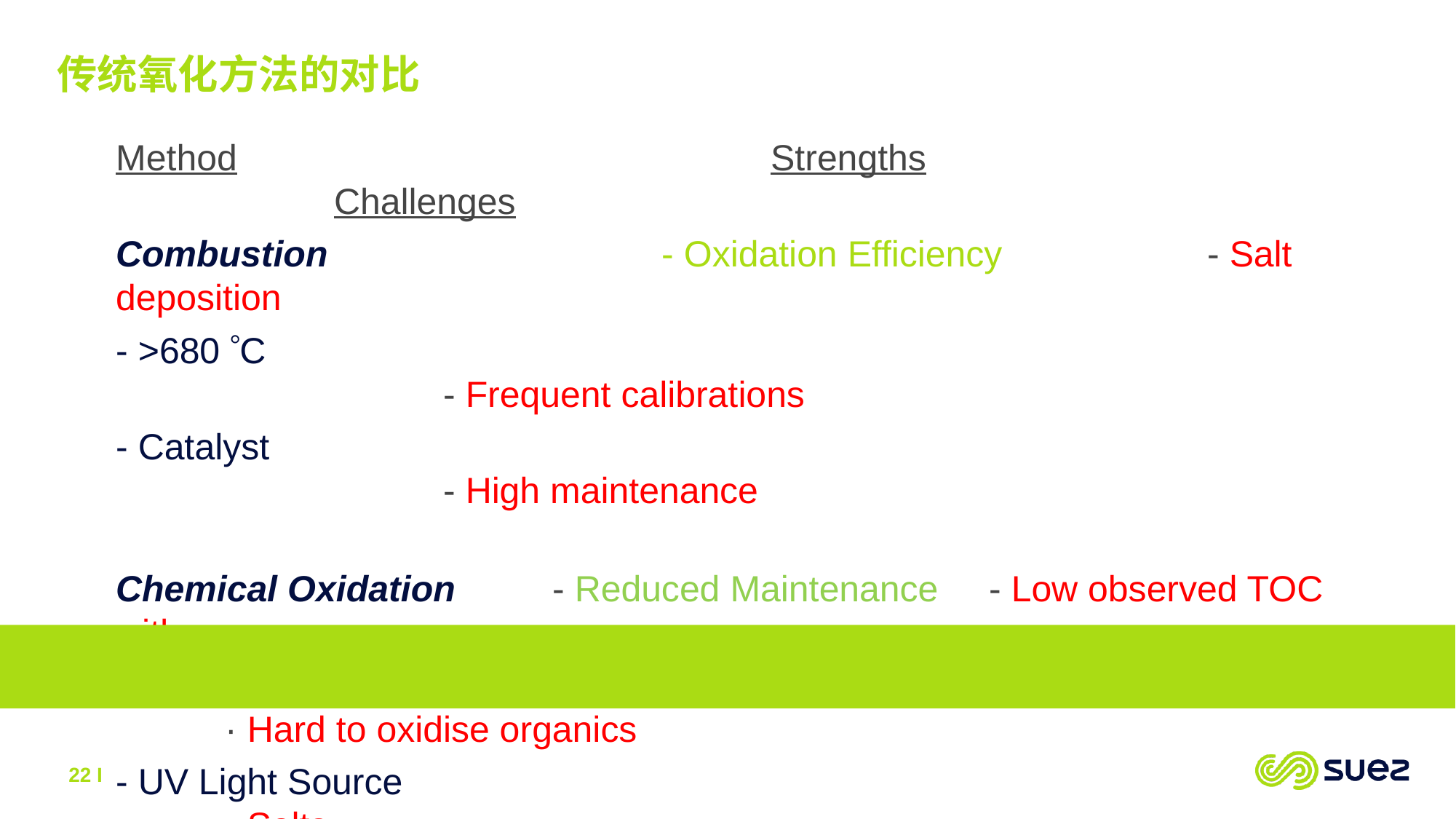

传统氧化方法的对比
Method		  			Strengths		  				Challenges
Combustion		 		- Oxidation Efficiency	 	- Salt deposition
- >680 °C				 									- Frequent calibrations
- Catalyst				 									- High maintenance

Chemical Oxidation 	- Reduced Maintenance	- Low observed TOC with:
- Chemical oxidiser				   			 			· Hard to oxidise organics
- UV Light Source				    				 		· Salts
- Up to 95°C
选择正确的方法，其实是各种利弊的平衡
22 I